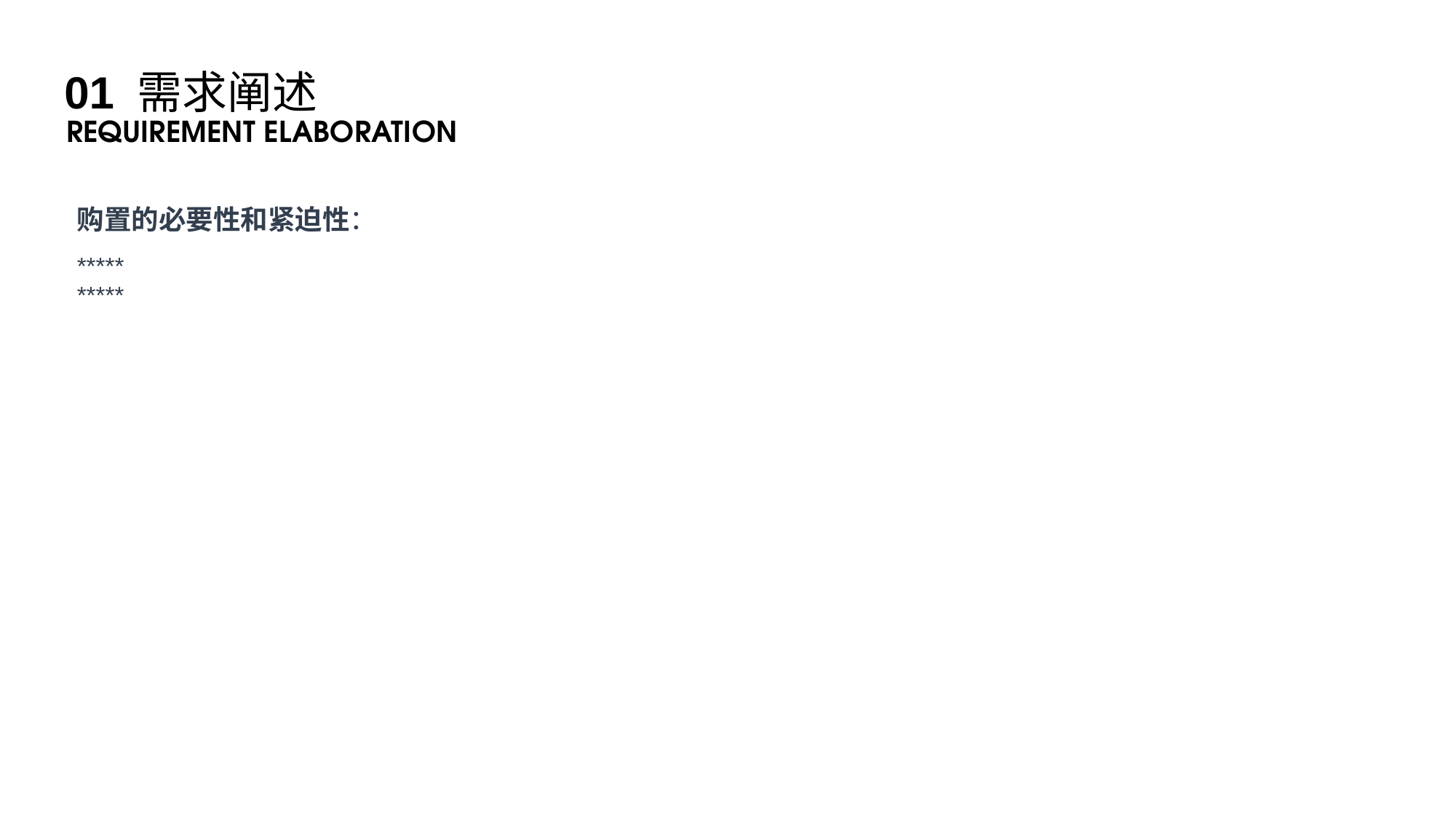

01 需求阐述
REQUIREMENT ELABORATION
购置的必要性和紧迫性：
*****
*****